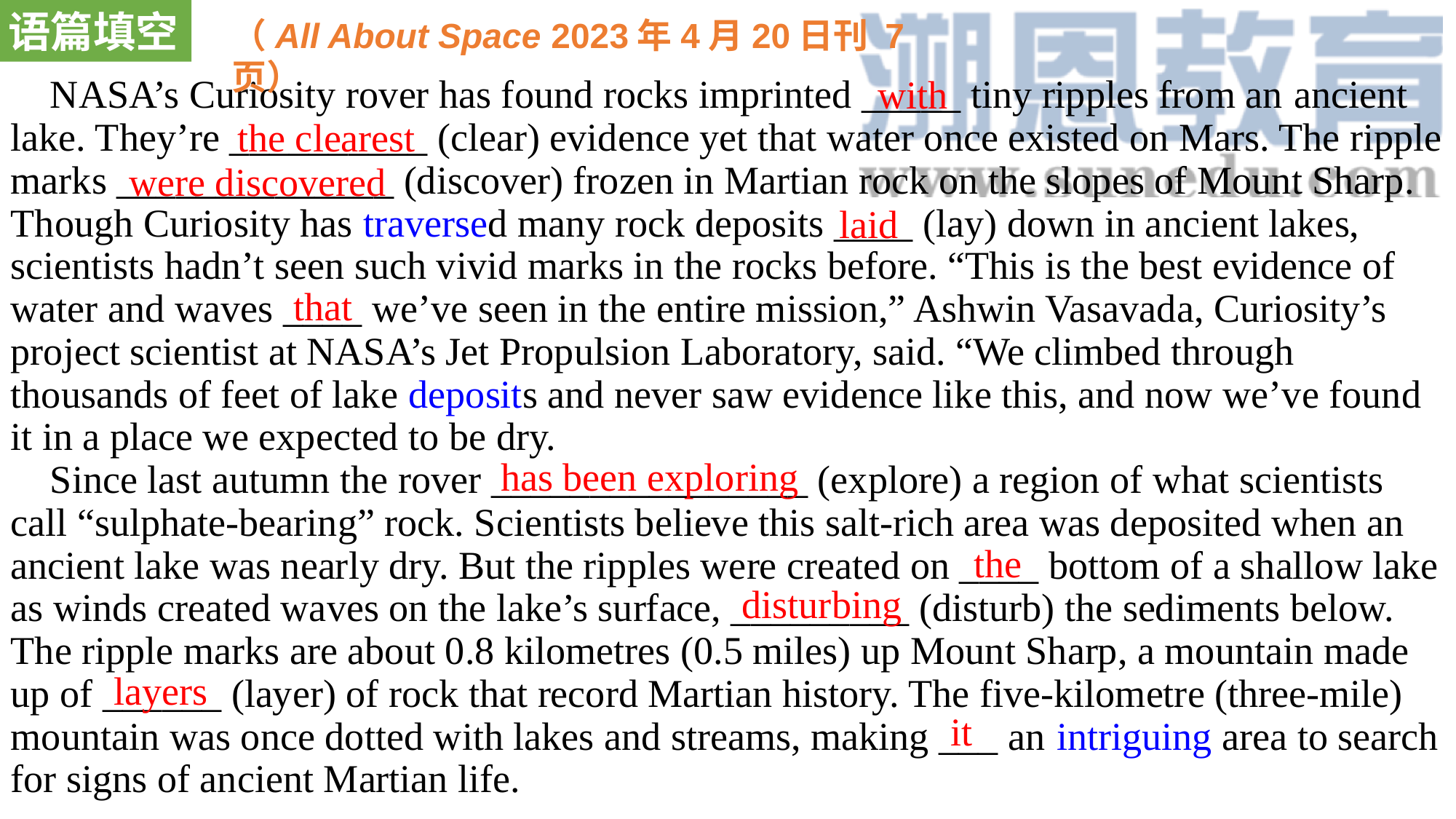

语篇填空
（All About Space 2023年4月20日刊 7页）
with
    NASA’s Curiosity rover has found rocks imprinted _____ tiny ripples from an ancient lake. They’re __________ (clear) evidence yet that water once existed on Mars. The ripple marks ______________ (discover) frozen in Martian rock on the slopes of Mount Sharp. Though Curiosity has traversed many rock deposits ____ (lay) down in ancient lakes, scientists hadn’t seen such vivid marks in the rocks before. “This is the best evidence of water and waves ____ we’ve seen in the entire mission,” Ashwin Vasavada, Curiosity’s project scientist at NASA’s Jet Propulsion Laboratory, said. “We climbed through thousands of feet of lake deposits and never saw evidence like this, and now we’ve found it in a place we expected to be dry.
    Since last autumn the rover ________________ (explore) a region of what scientists call “sulphate-bearing” rock. Scientists believe this salt-rich area was deposited when an ancient lake was nearly dry. But the ripples were created on ____ bottom of a shallow lake as winds created waves on the lake’s surface, _________ (disturb) the sediments below. The ripple marks are about 0.8 kilometres (0.5 miles) up Mount Sharp, a mountain made up of ______ (layer) of rock that record Martian history. The five-kilometre (three-mile) mountain was once dotted with lakes and streams, making ___ an intriguing area to search for signs of ancient Martian life.
the clearest
were discovered
laid
that
has been exploring
the
disturbing
layers
it